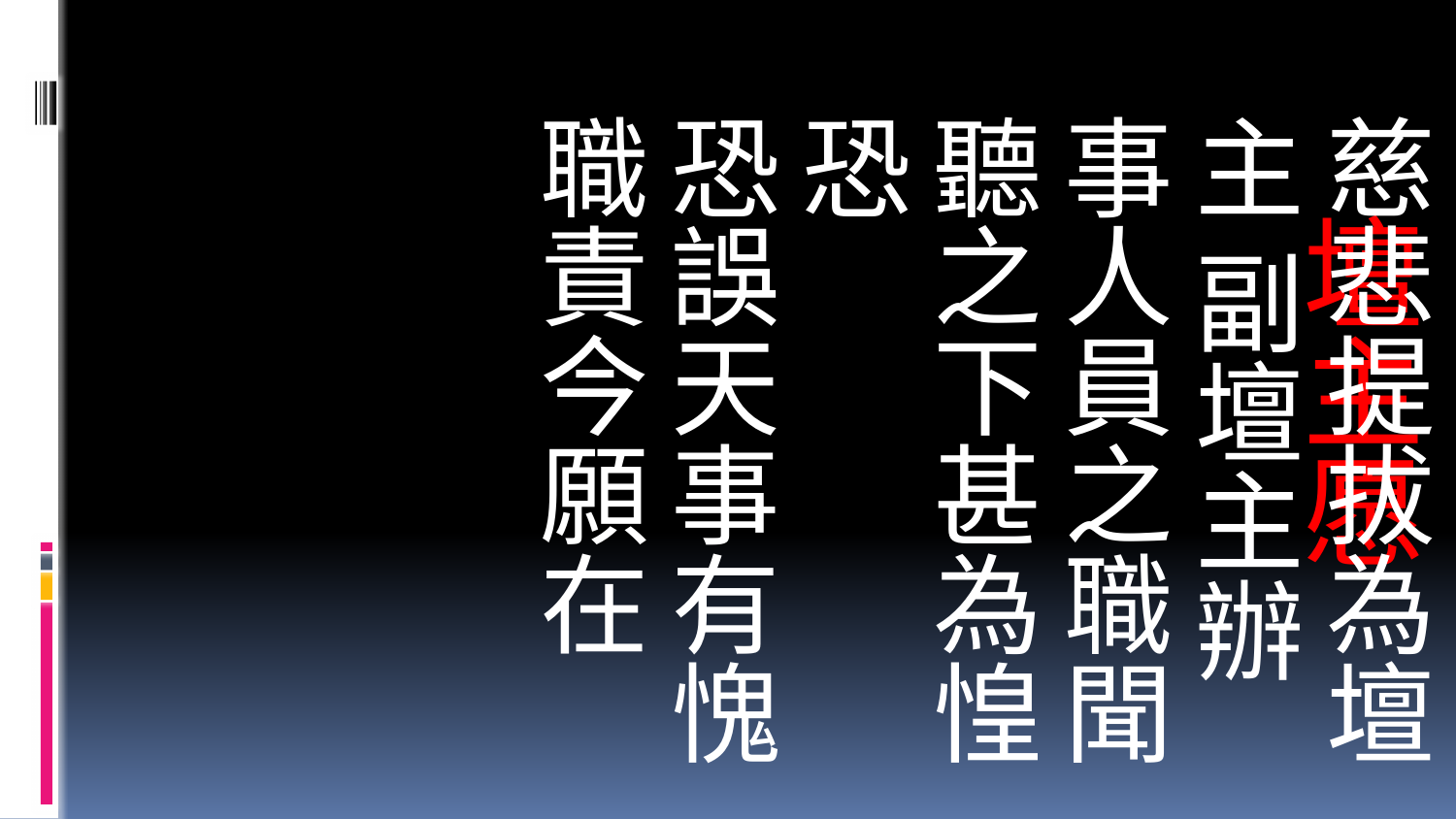

此德難報萬一今天蒙前人慈悲提拔為壇主 副壇主辦事人員之職聞聽之下甚為惶恐
恐誤天事有愧職責今願在

# 壇主愿